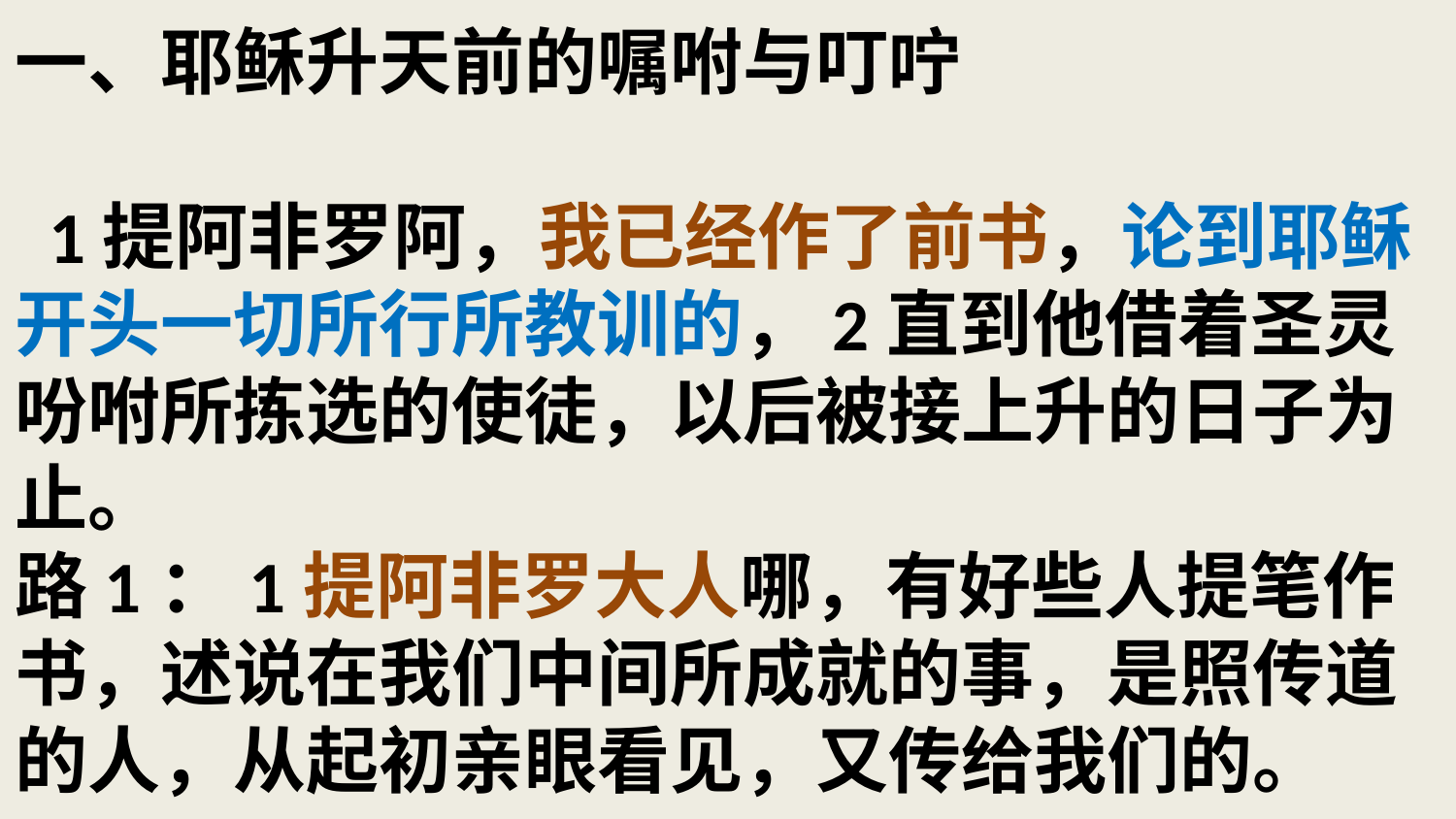

# 一、耶稣升天前的嘱咐与叮咛 1提阿非罗阿，我已经作了前书，论到耶稣开头一切所行所教训的，2直到他借着圣灵吩咐所拣选的使徒，以后被接上升的日子为止。 路1：1提阿非罗大人哪，有好些人提笔作书，述说在我们中间所成就的事，是照传道的人，从起初亲眼看见，又传给我们的。